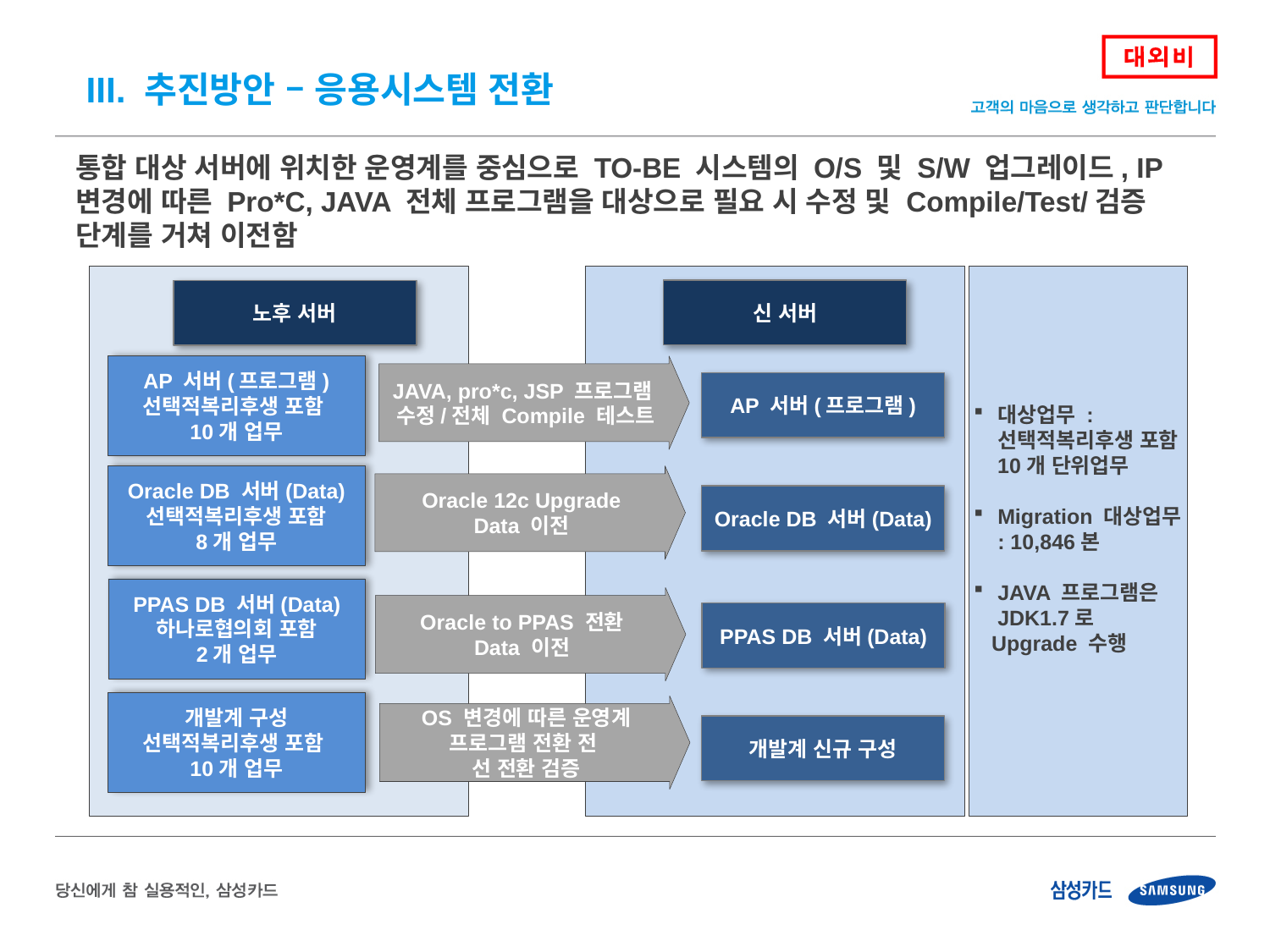

III. 추진방안 – 응용시스템 전환
통합 대상 서버에 위치한 운영계를 중심으로 TO-BE 시스템의 O/S 및 S/W 업그레이드, IP 변경에 따른 Pro*C, JAVA 전체 프로그램을 대상으로 필요 시 수정 및 Compile/Test/검증 단계를 거쳐 이전함

대상업무 : 선택적복리후생 포함
    10개 단위업무

Migration 대상업무 : 10,846본

JAVA 프로그램은 JDK1.7로
   Upgrade 수행

신 서버
노후 서버
AP 서버(프로그램)
선택적복리후생 포함
10개 업무
JAVA, pro*c, JSP 프로그램
수정/전체 Compile 테스트
AP 서버(프로그램)
Oracle DB 서버(Data)
선택적복리후생 포함
8개 업무
Oracle 12c Upgrade
Data 이전
Oracle DB 서버(Data)
PPAS DB 서버(Data)
하나로협의회 포함
2개 업무
Oracle to PPAS 전환
Data 이전
PPAS DB 서버(Data)
개발계 구성
선택적복리후생 포함
10개 업무
OS 변경에 따른 운영계
프로그램 전환 전
선 전환 검증
개발계 신규 구성